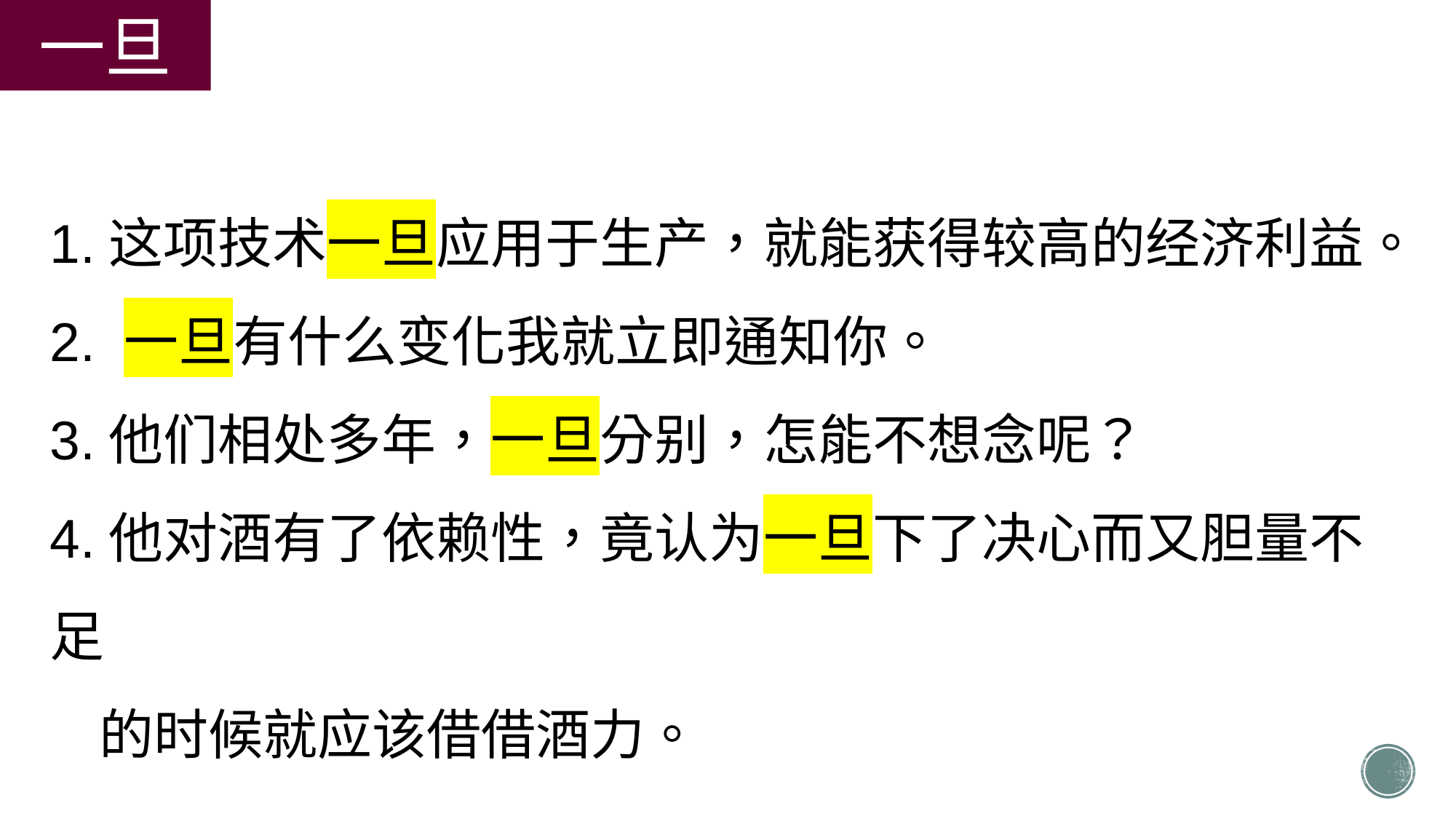

一旦
1.这项技术一旦应用于生产，就能获得较高的经济利益。
2. 一旦有什么变化我就立即通知你。
3.他们相处多年，一旦分别，怎能不想念呢？
4.他对酒有了依赖性，竟认为一旦下了决心而又胆量不足
   的时候就应该借借酒力。